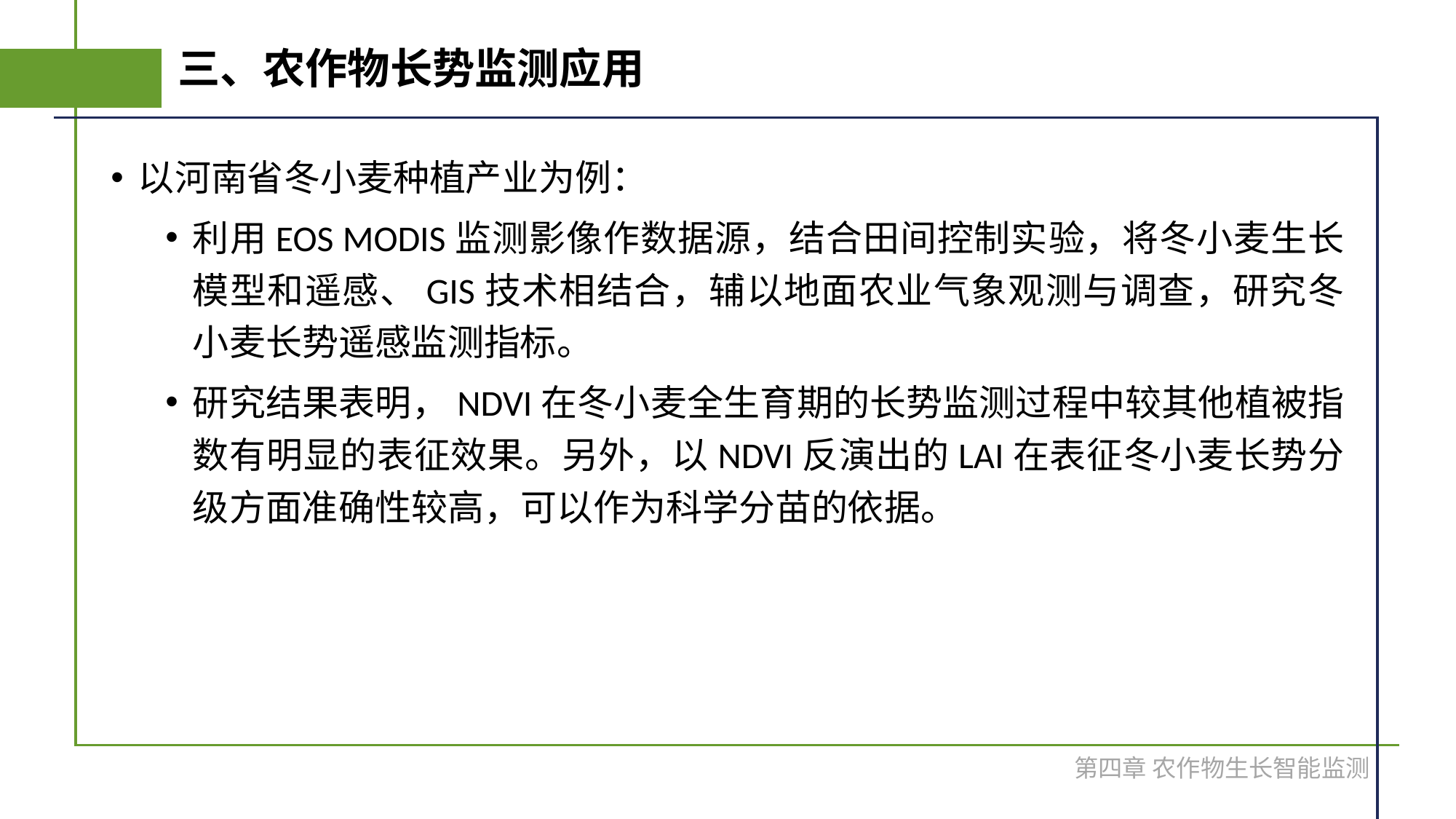

# 三、农作物长势监测应用
以河南省冬小麦种植产业为例：
利用EOS MODIS监测影像作数据源，结合田间控制实验，将冬小麦生长模型和遥感、GIS技术相结合，辅以地面农业气象观测与调查，研究冬小麦长势遥感监测指标。
研究结果表明，NDVI在冬小麦全生育期的长势监测过程中较其他植被指数有明显的表征效果。另外，以NDVI反演出的LAI在表征冬小麦长势分级方面准确性较高，可以作为科学分苗的依据。
第四章 农作物生长智能监测